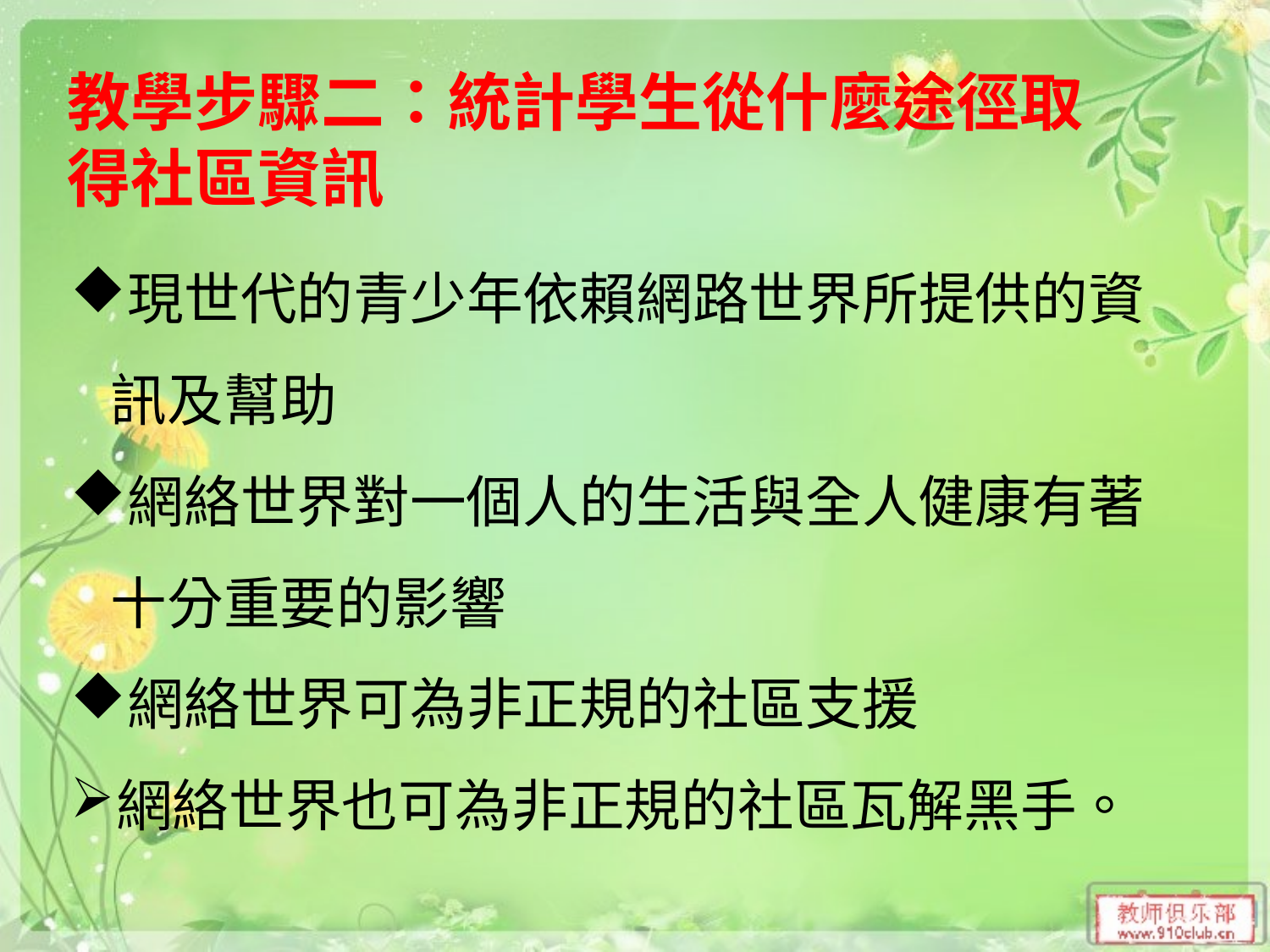

教學步驟二：統計學生從什麼途徑取得社區資訊
現世代的青少年依賴網路世界所提供的資訊及幫助
網絡世界對一個人的生活與全人健康有著十分重要的影響
網絡世界可為非正規的社區支援
網絡世界也可為非正規的社區瓦解黑手。